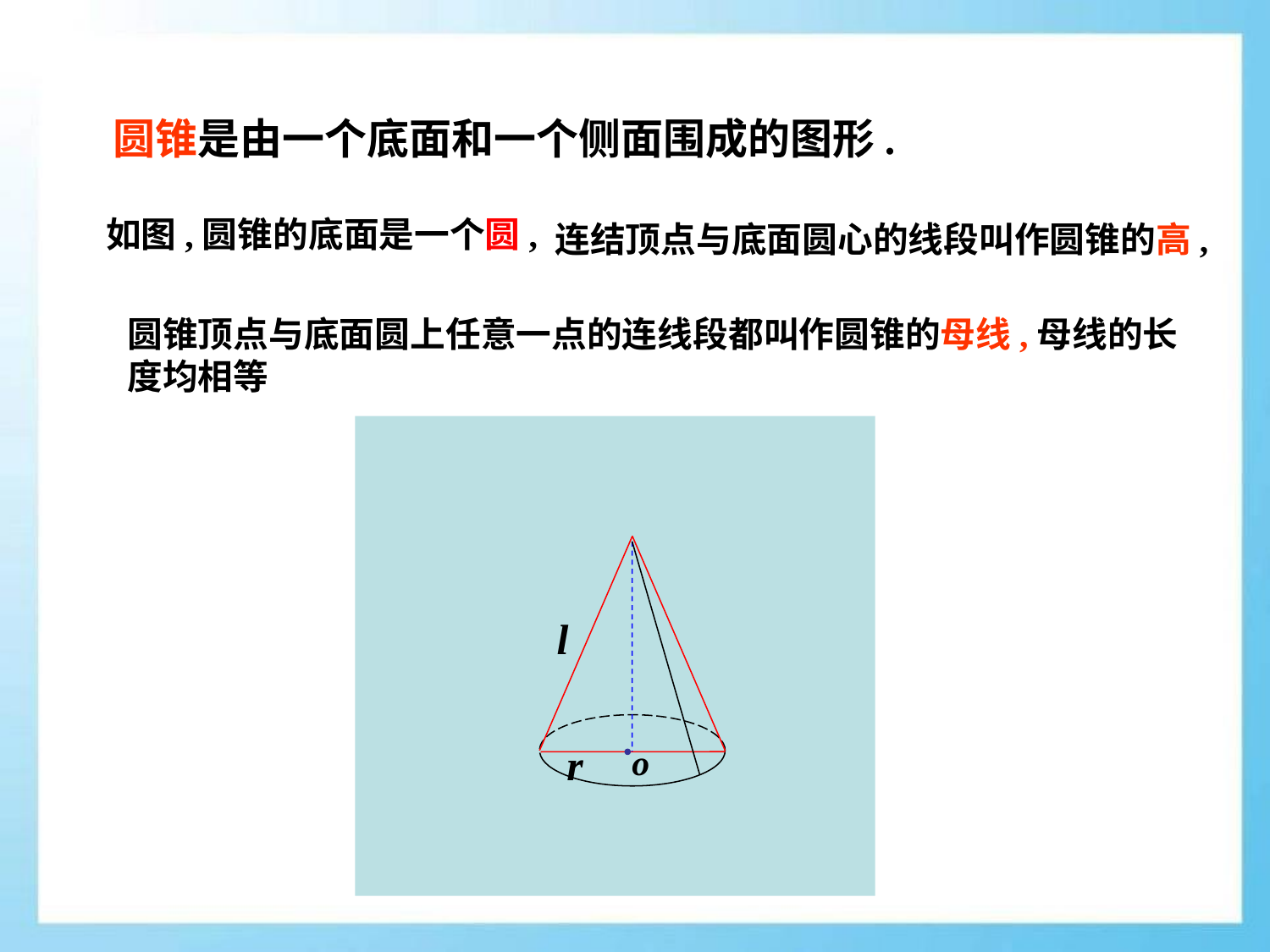

圆锥是由一个底面和一个侧面围成的图形.
如图,圆锥的底面是一个圆,
连结顶点与底面圆心的线段叫作圆锥的高,
圆锥顶点与底面圆上任意一点的连线段都叫作圆锥的母线,母线的长度均相等

l
r
o